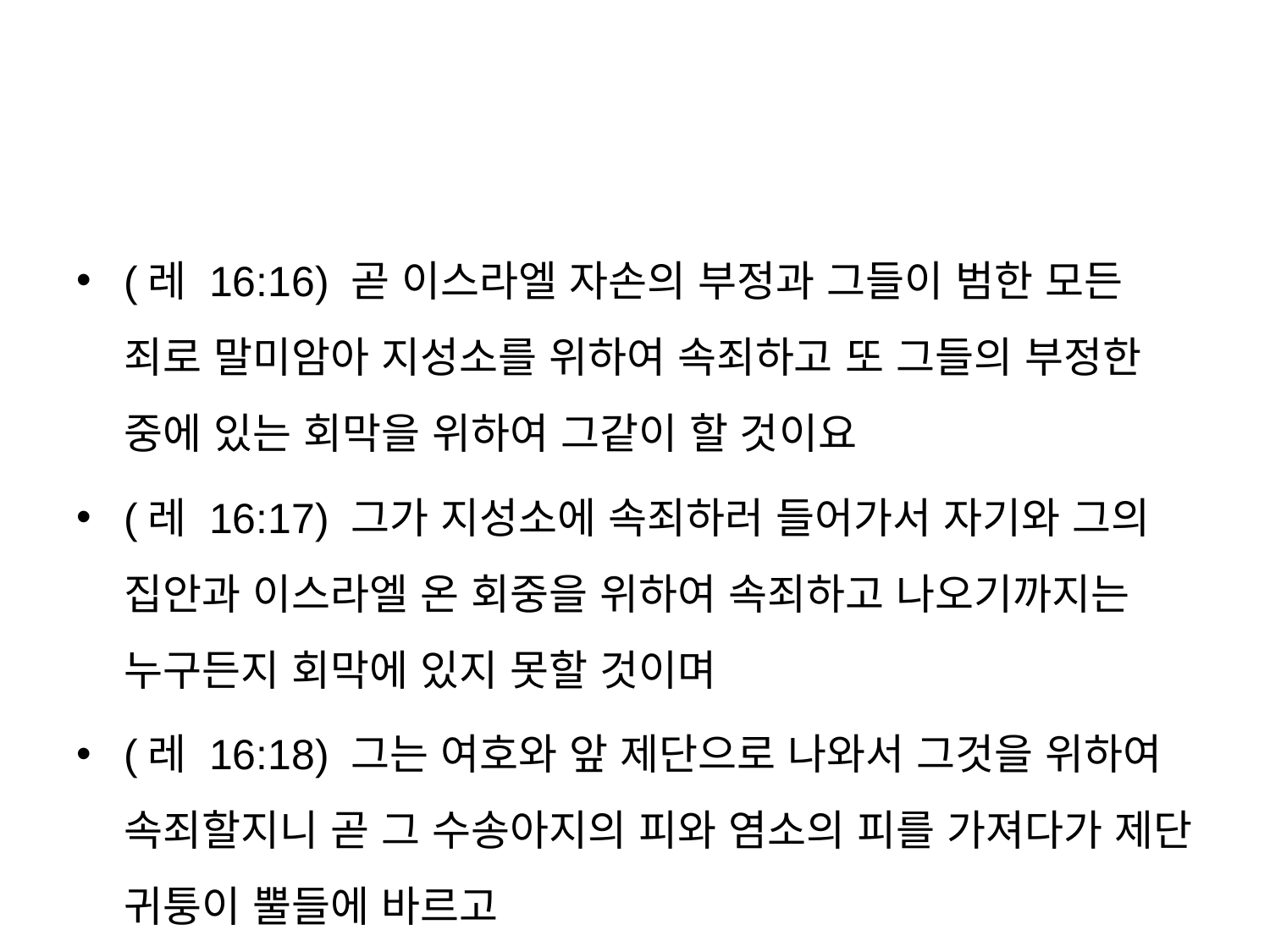

#
(레 16:16) 곧 이스라엘 자손의 부정과 그들이 범한 모든 죄로 말미암아 지성소를 위하여 속죄하고 또 그들의 부정한 중에 있는 회막을 위하여 그같이 할 것이요
(레 16:17) 그가 지성소에 속죄하러 들어가서 자기와 그의 집안과 이스라엘 온 회중을 위하여 속죄하고 나오기까지는 누구든지 회막에 있지 못할 것이며
(레 16:18) 그는 여호와 앞 제단으로 나와서 그것을 위하여 속죄할지니 곧 그 수송아지의 피와 염소의 피를 가져다가 제단 귀퉁이 뿔들에 바르고